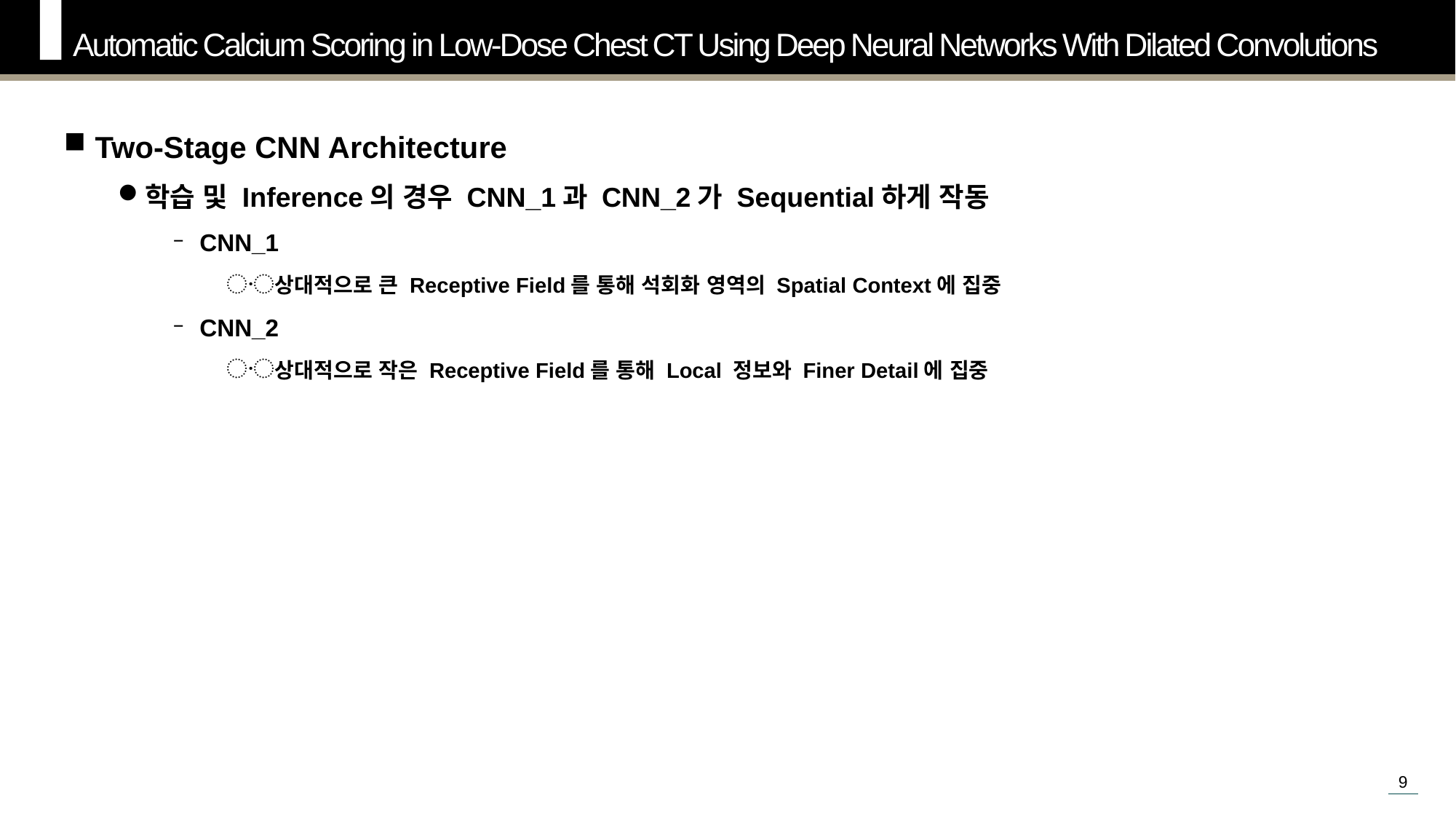

Automatic Calcium Scoring in Low-Dose Chest CT Using Deep Neural Networks With Dilated Convolutions
Two-Stage CNN Architecture
학습 및 Inference의 경우 CNN_1과 CNN_2가 Sequential하게 작동
CNN_1
상대적으로 큰 Receptive Field를 통해 석회화 영역의 Spatial Context에 집중
CNN_2
상대적으로 작은 Receptive Field를 통해 Local 정보와 Finer Detail에 집중